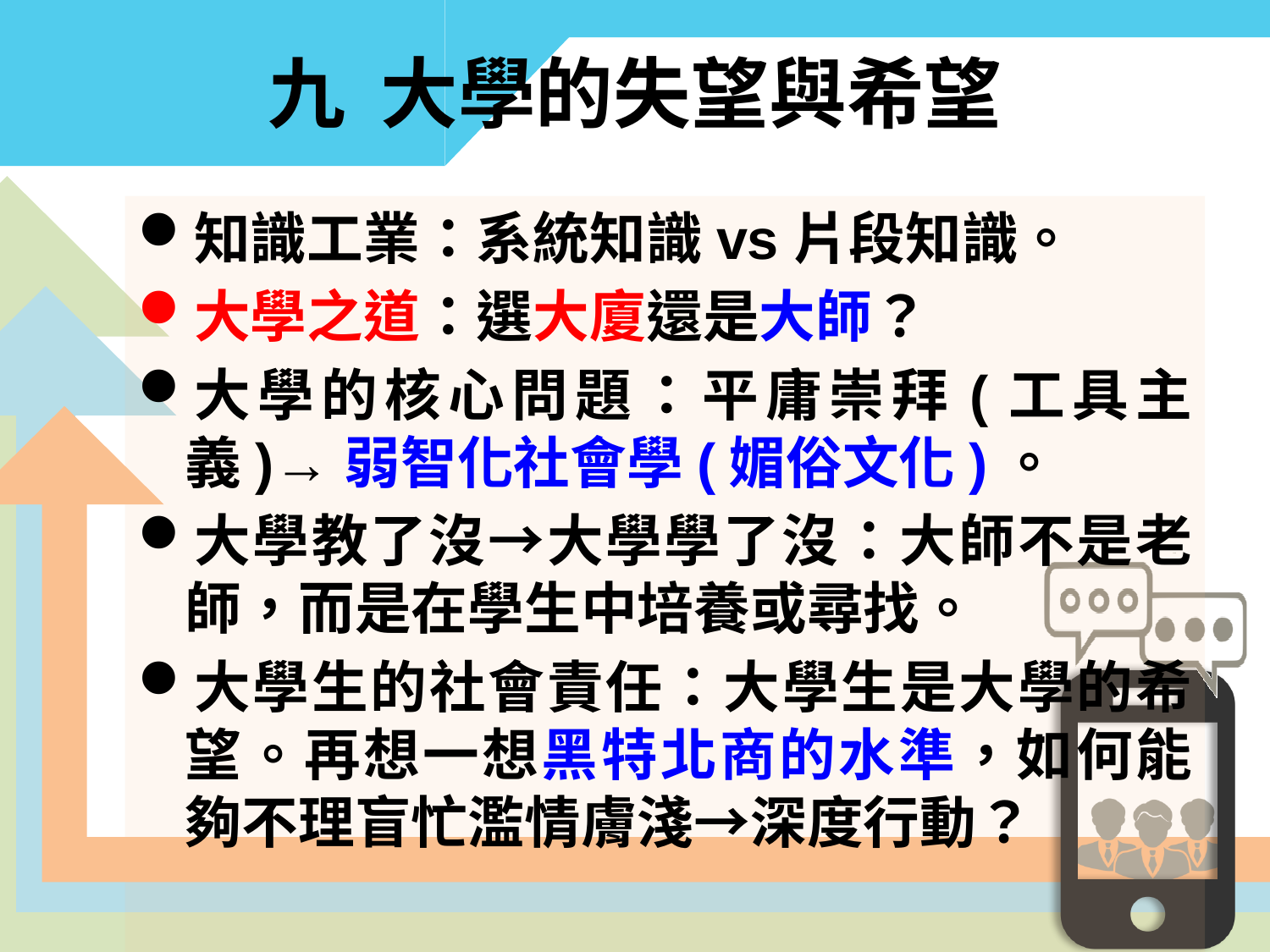

# 九  大學的失望與希望
知識工業：系統知識vs片段知識。
大學之道：選大廈還是大師？
大學的核心問題：平庸崇拜(工具主義)→弱智化社會學(媚俗文化)。
大學教了沒→大學學了沒：大師不是老師，而是在學生中培養或尋找。
大學生的社會責任：大學生是大學的希望。再想一想黑特北商的水準，如何能夠不理盲忙濫情膚淺→深度行動？